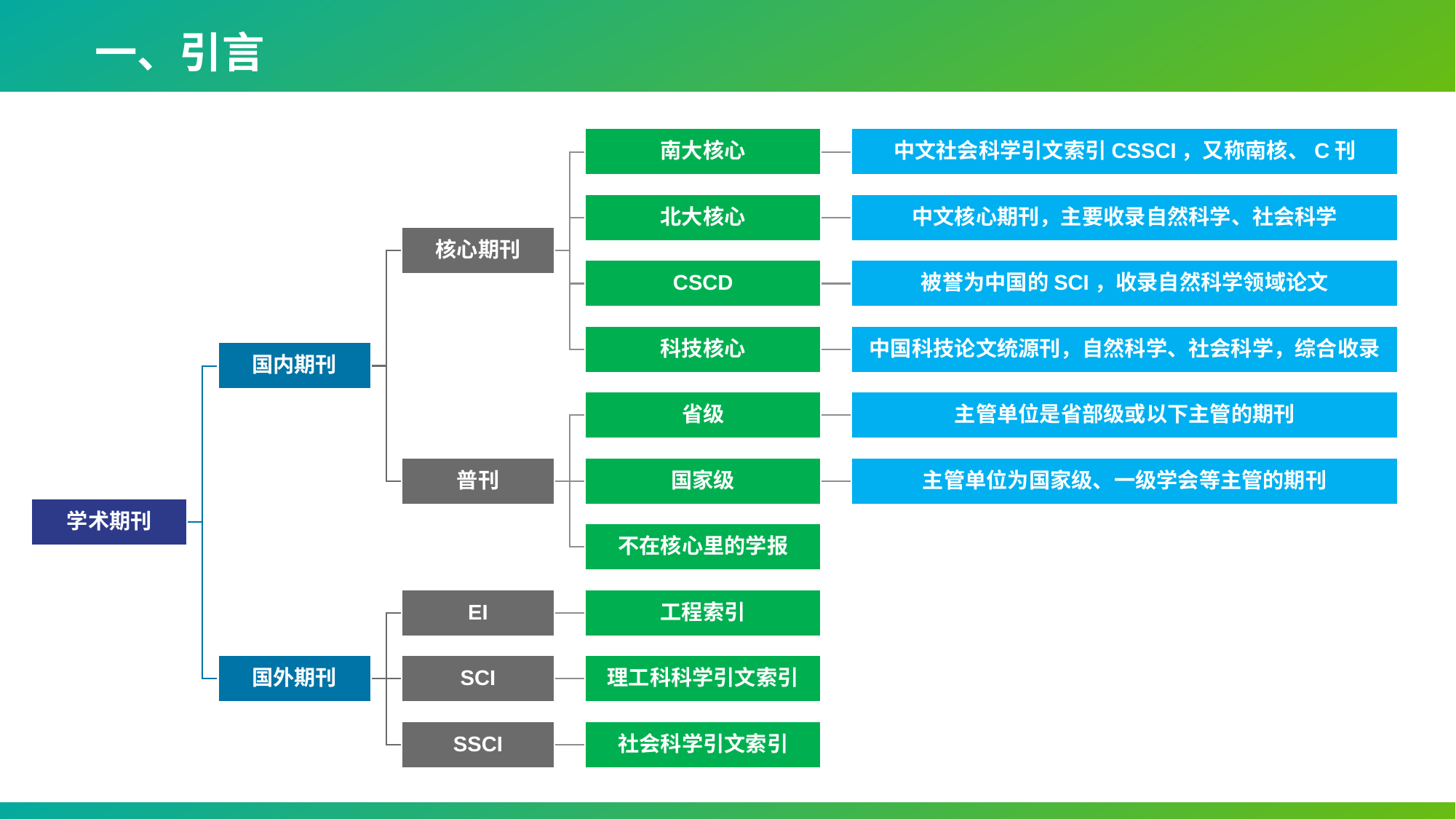

一、引言
学术期刊
国内期刊
核心期刊
南大核心
中文社会科学引文索引CSSCI，又称南核、C刊
北大核心
中文核心期刊，主要收录自然科学、社会科学
CSCD
被誉为中国的SCI，收录自然科学领域论文
科技核心
中国科技论文统源刊，自然科学、社会科学，综合收录
普刊
省级
主管单位是省部级或以下主管的期刊
国家级
主管单位为国家级、一级学会等主管的期刊
不在核心里的学报
国外期刊
EI
工程索引
SCI
理工科科学引文索引
SSCI
社会科学引文索引